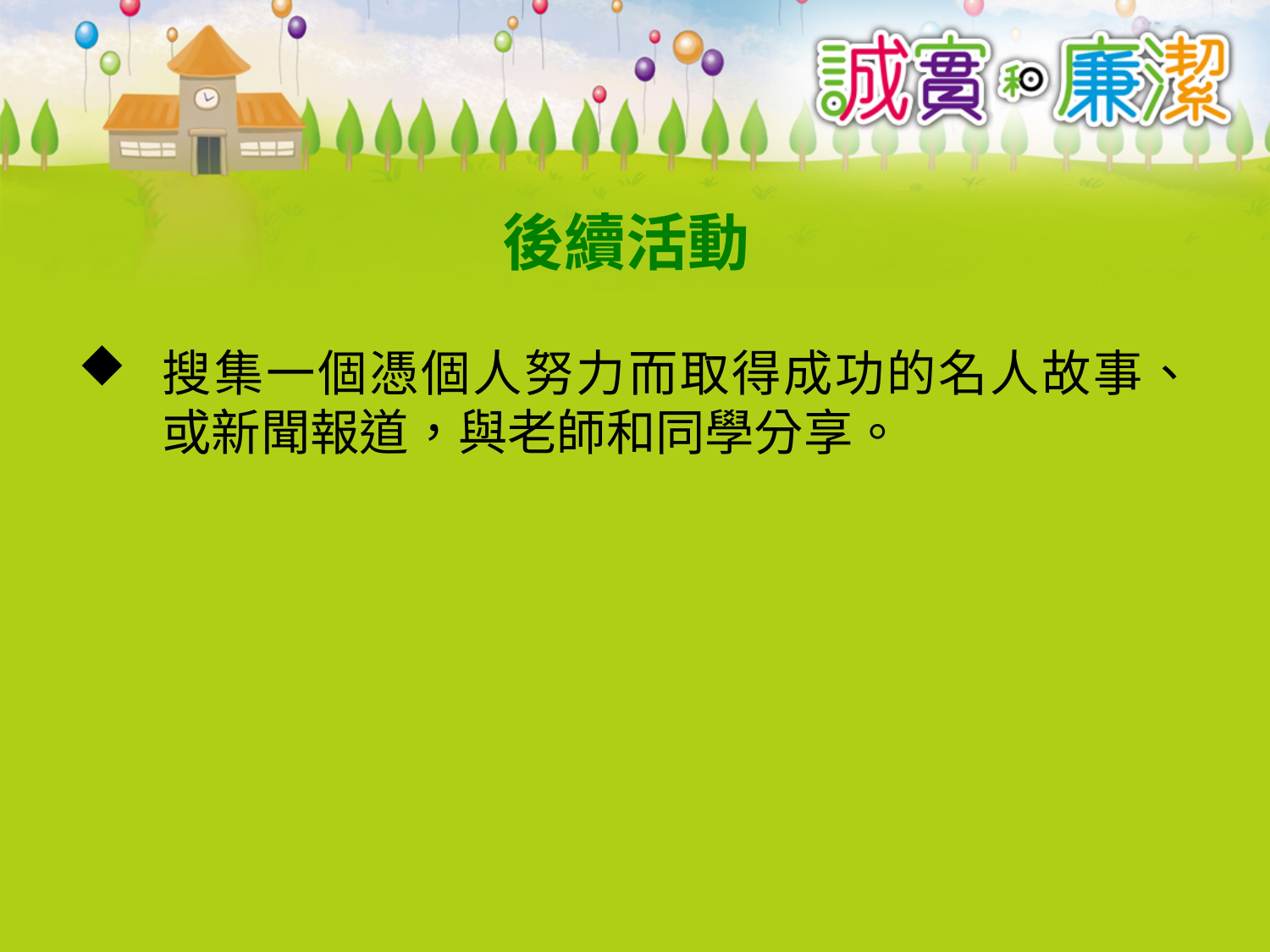

# 後續活動
搜集一個憑個人努力而取得成功的名人故事、或新聞報道，與老師和同學分享。